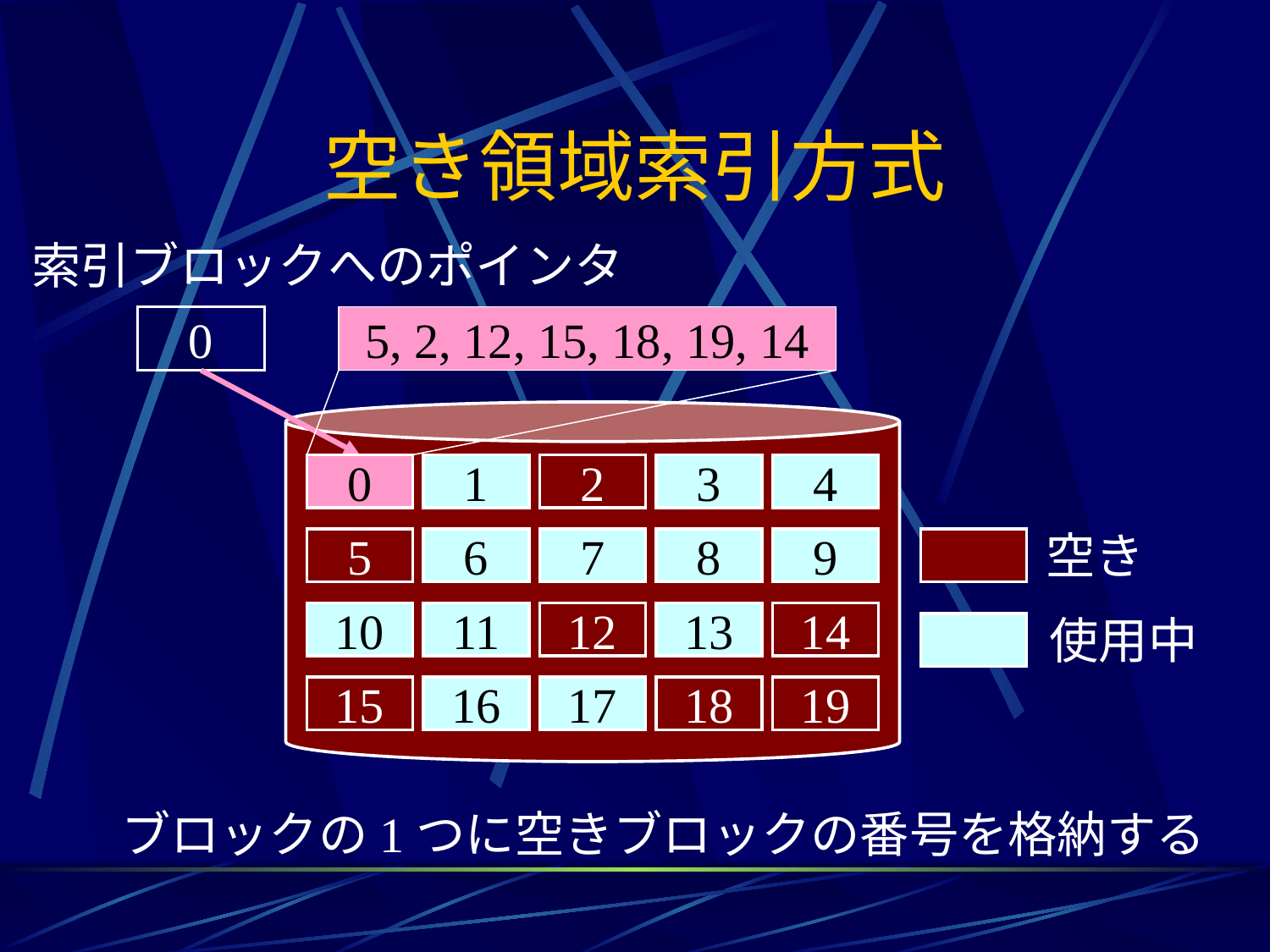

# 空き領域索引方式
索引ブロックへのポインタ
0
5, 2, 12, 15, 18, 19, 14

0
1
2
3
4
5
6
7
8
9
10
11
12
13
14
15
16
17
18
19
0
空き

使用中

ブロックの1つに空きブロックの番号を格納する